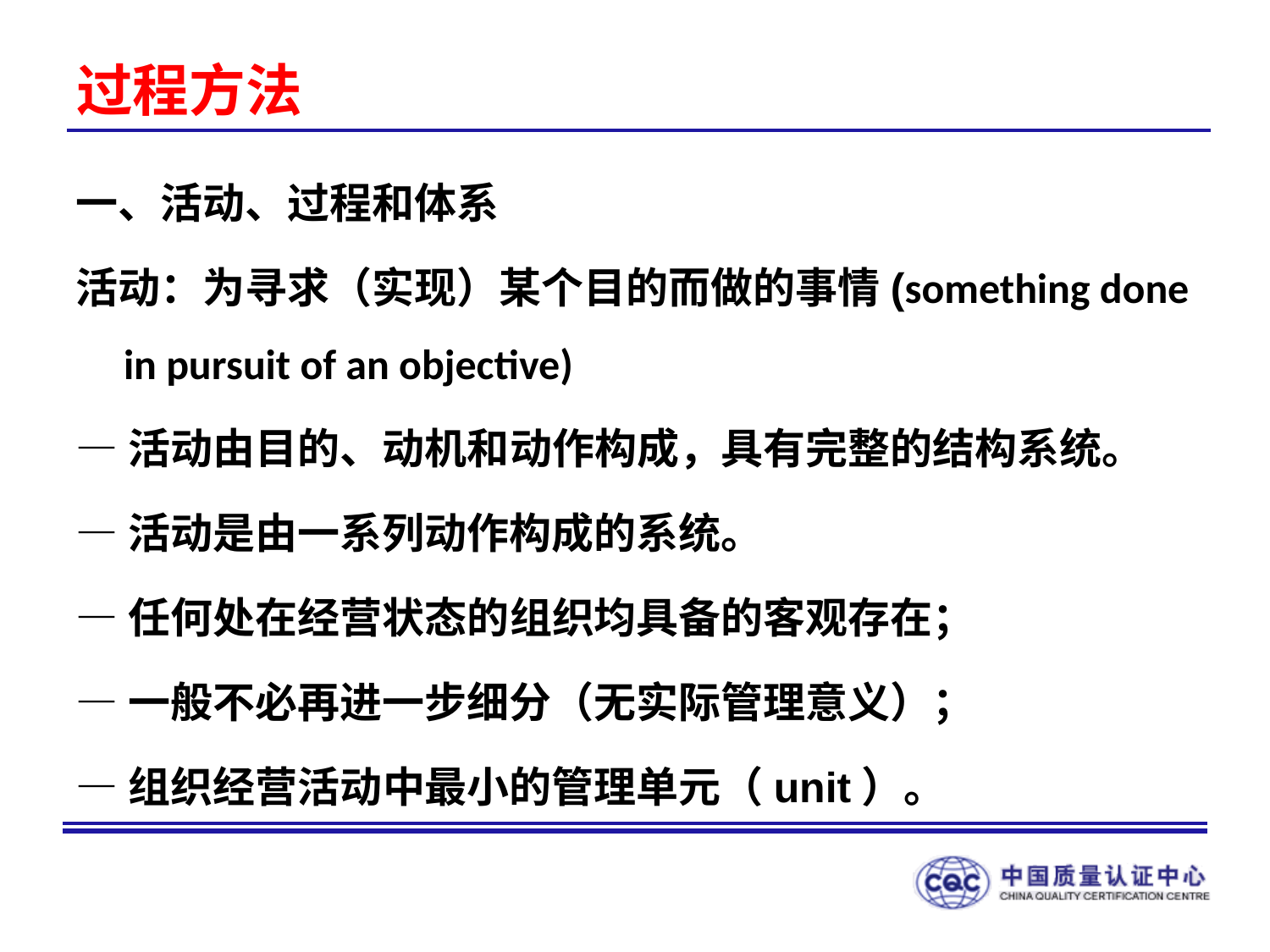

# 过程方法
一、活动、过程和体系
活动：为寻求（实现）某个目的而做的事情(something done in pursuit of an objective)
—活动由目的、动机和动作构成，具有完整的结构系统。
—活动是由一系列动作构成的系统。
—任何处在经营状态的组织均具备的客观存在；
—一般不必再进一步细分（无实际管理意义）；
—组织经营活动中最小的管理单元（unit）。